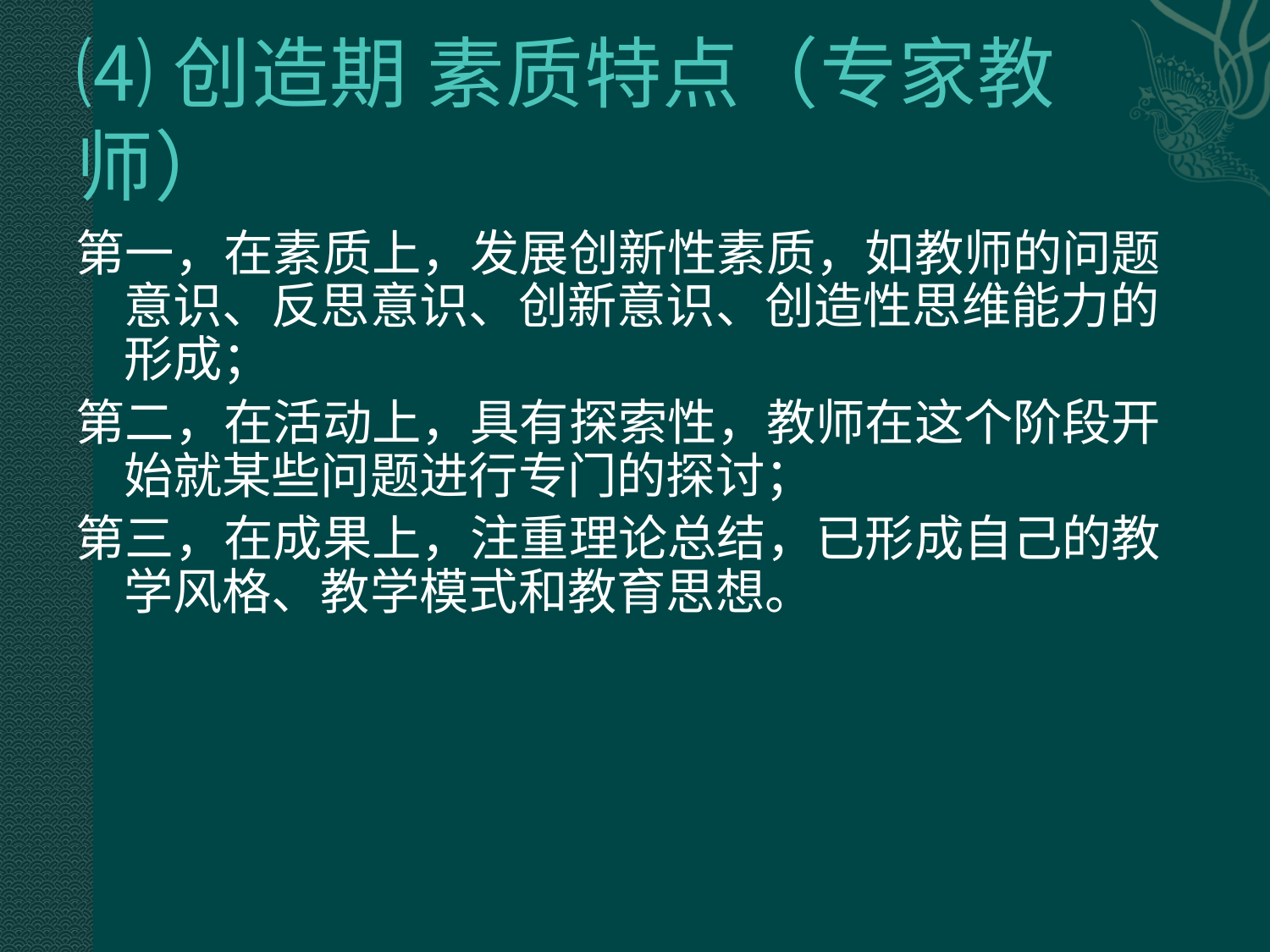

# ⑷创造期 素质特点（专家教师）
第一，在素质上，发展创新性素质，如教师的问题意识、反思意识、创新意识、创造性思维能力的形成；
第二，在活动上，具有探索性，教师在这个阶段开始就某些问题进行专门的探讨；
第三，在成果上，注重理论总结，已形成自己的教学风格、教学模式和教育思想。